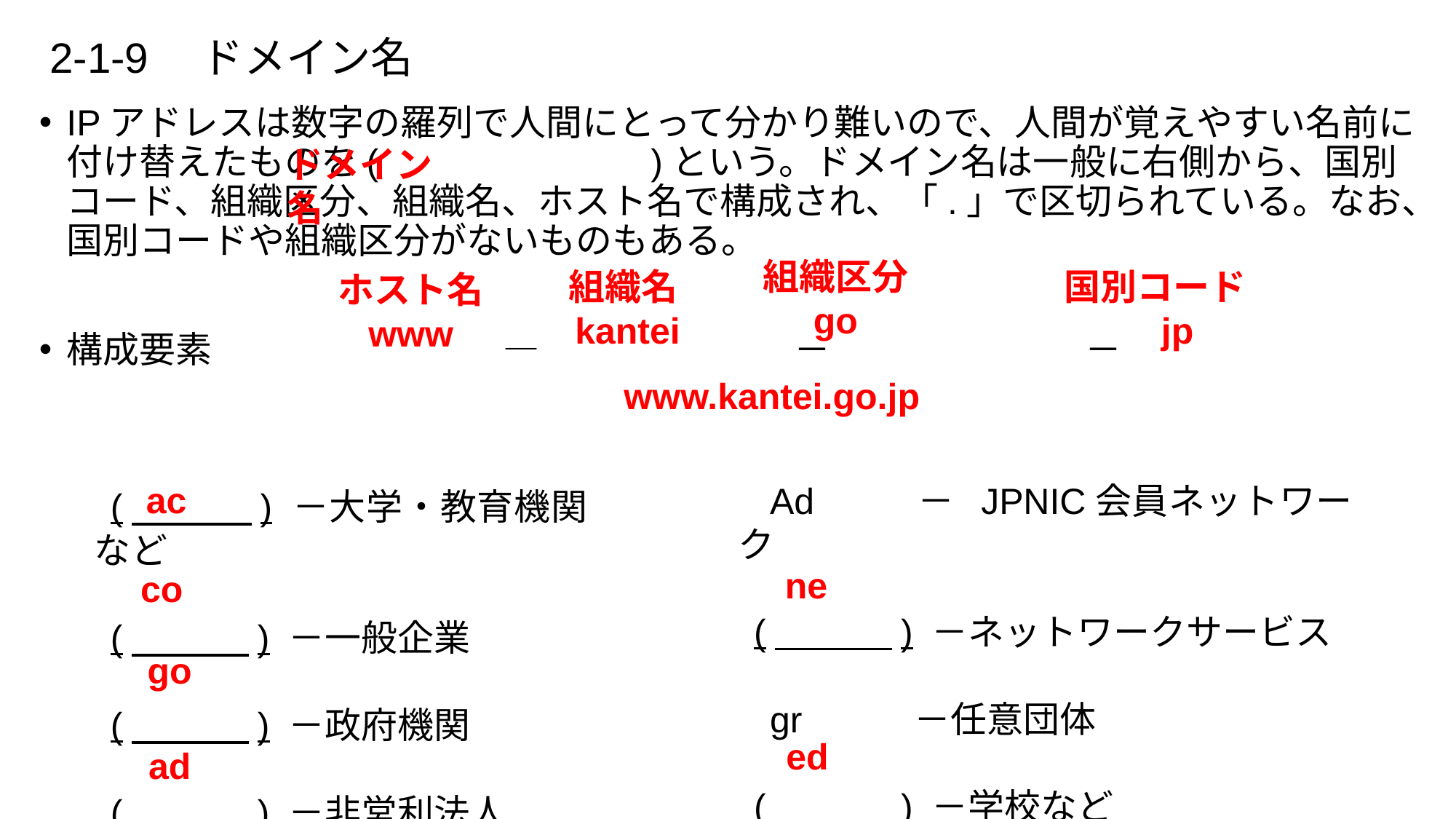

# 2-1-9　ドメイン名
IPアドレスは数字の羅列で人間にとって分かり難いので、人間が覚えやすい名前に付け替えたものを(　　　　　　　)という。ドメイン名は一般に右側から、国別コード、組織区分、組織名、ホスト名で構成され、「.」で区切られている。なお、国別コードや組織区分がないものもある。

構成要素　　　　　　　　―　　　　　　　－　　　　　　　－
ドメイン名
組織区分
go
組織名kantei
国別コード　jp
ホスト名
www
www.kantei.go.jp
ac
Ad   　   －  JPNIC会員ネットワーク

(　　　 ) －ネットワークサービス

gr   　　－任意団体

(　　　 ) －学校など
(　　　 ) －大学・教育機関など

(　　　 ) －一般企業

(　　　 ) －政府機関

(　　　 ) －非営利法人
ne
co
go
ed
ad